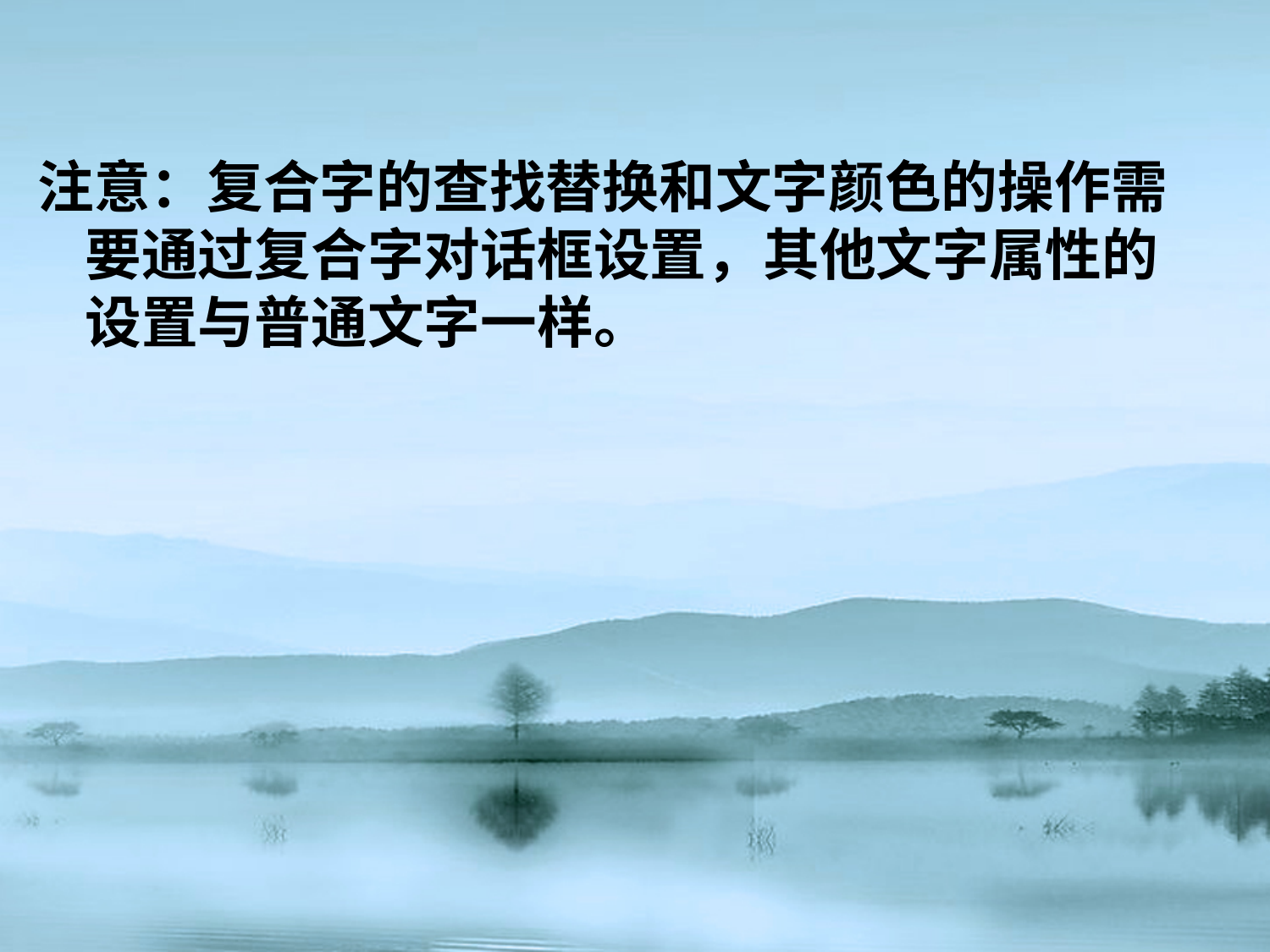

#

注意：复合字的查找替换和文字颜色的操作需要通过复合字对话框设置，其他文字属性的设置与普通文字一样。